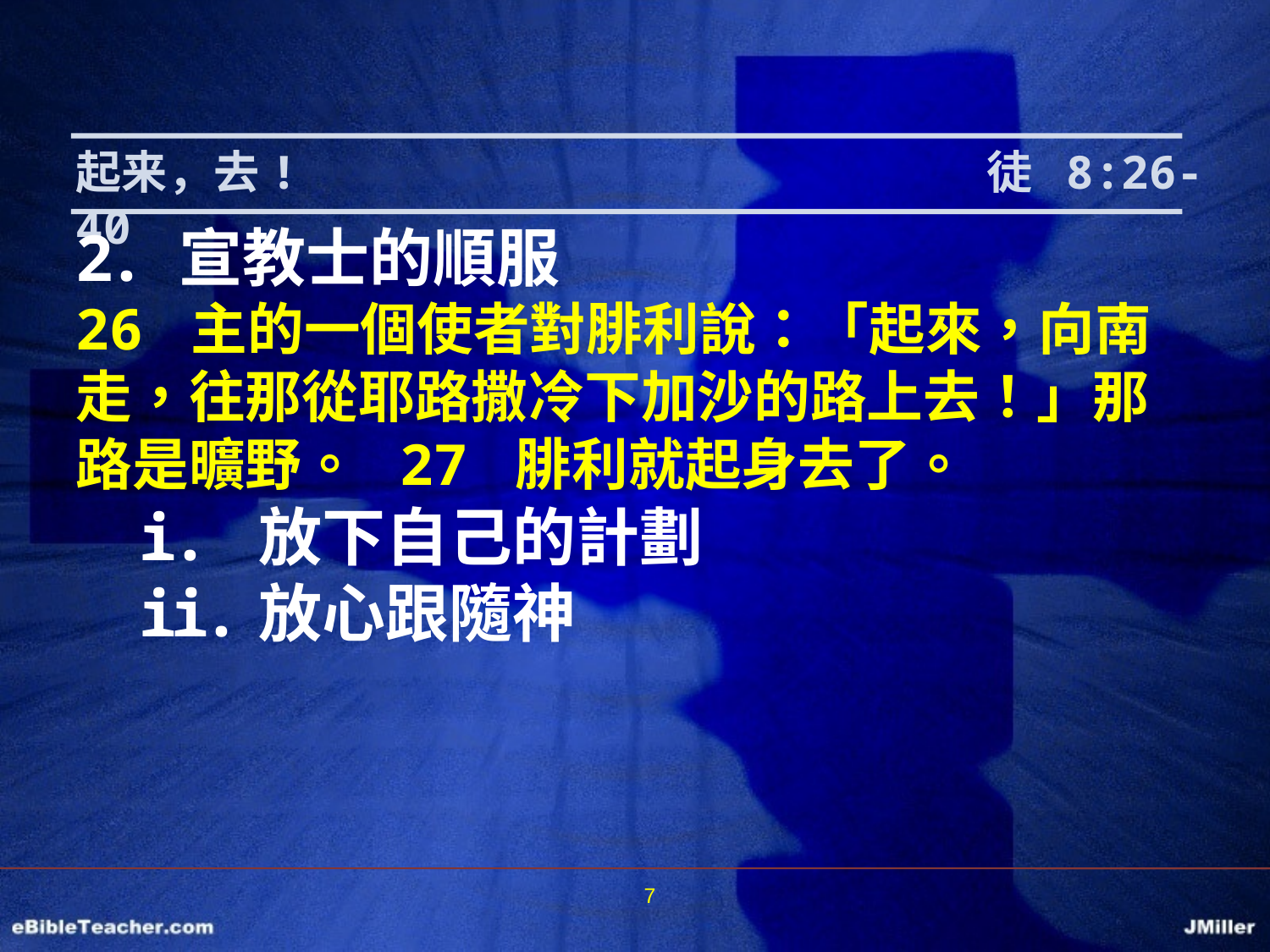

起来，去!					     徒 8:26-40
宣教士的順服
26 主的一個使者對腓利說：「起來，向南走，往那從耶路撒冷下加沙的路上去！」那路是曠野。 27 腓利就起身去了。
放下自己的計劃
放心跟隨神